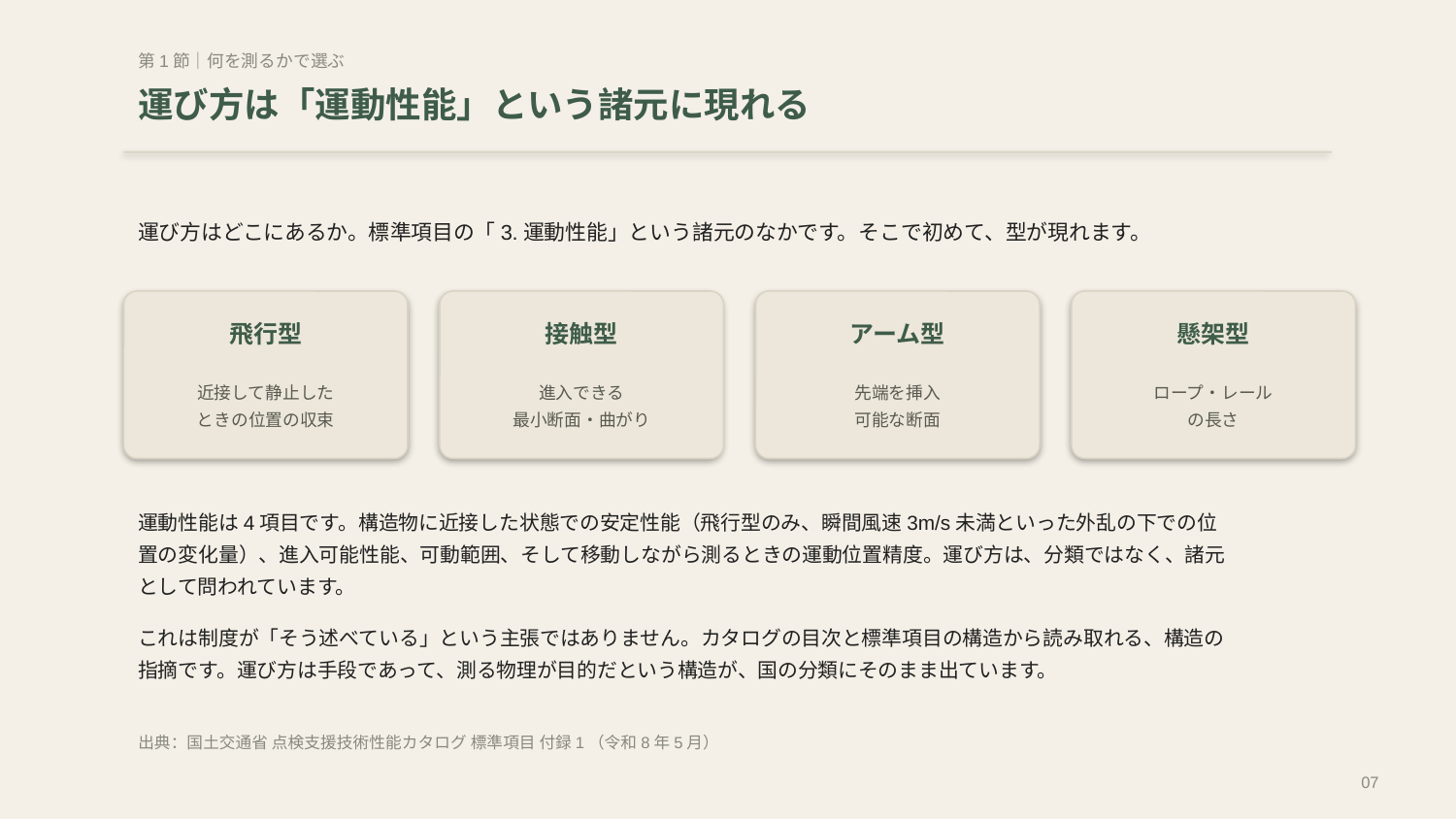

第1節｜何を測るかで選ぶ
運び方は「運動性能」という諸元に現れる

運び方はどこにあるか。標準項目の「3.運動性能」という諸元のなかです。そこで初めて、型が現れます。

飛行型
接触型
アーム型
懸架型
近接して静止した
ときの位置の収束
進入できる
最小断面・曲がり
先端を挿入
可能な断面
ロープ・レール
の長さ
運動性能は4項目です。構造物に近接した状態での安定性能（飛行型のみ、瞬間風速3m/s未満といった外乱の下での位置の変化量）、進入可能性能、可動範囲、そして移動しながら測るときの運動位置精度。運び方は、分類ではなく、諸元として問われています。
これは制度が「そう述べている」という主張ではありません。カタログの目次と標準項目の構造から読み取れる、構造の指摘です。運び方は手段であって、測る物理が目的だという構造が、国の分類にそのまま出ています。
出典：国土交通省 点検支援技術性能カタログ 標準項目 付録1（令和8年5月）
07